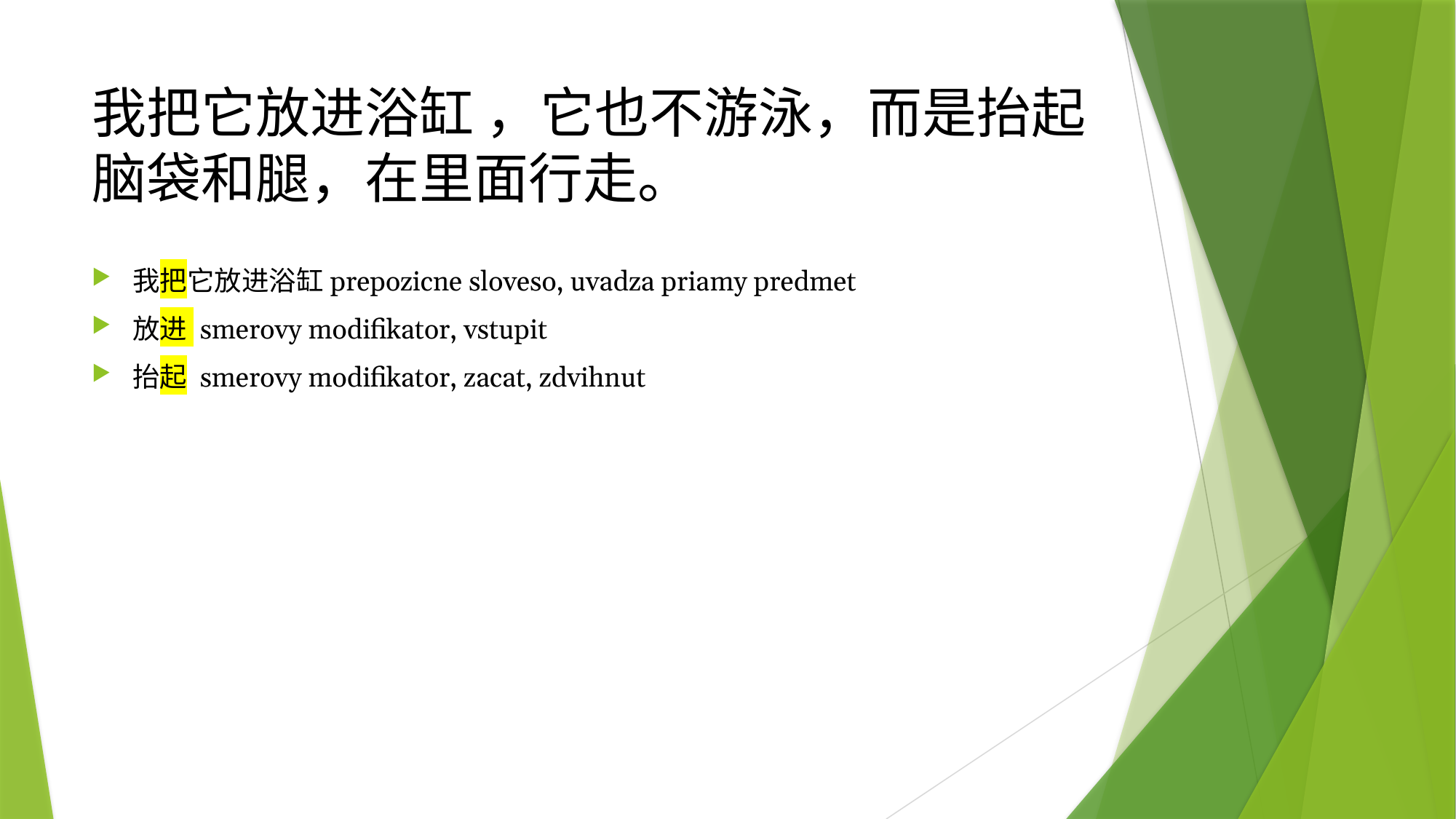

# 我把它放进浴缸 ，它也不游泳，而是抬起脑袋和腿，在里面行走。
我把它放进浴缸prepozicne sloveso, uvadza priamy predmet
放进 smerovy modifikator, vstupit
抬起 smerovy modifikator, zacat, zdvihnut